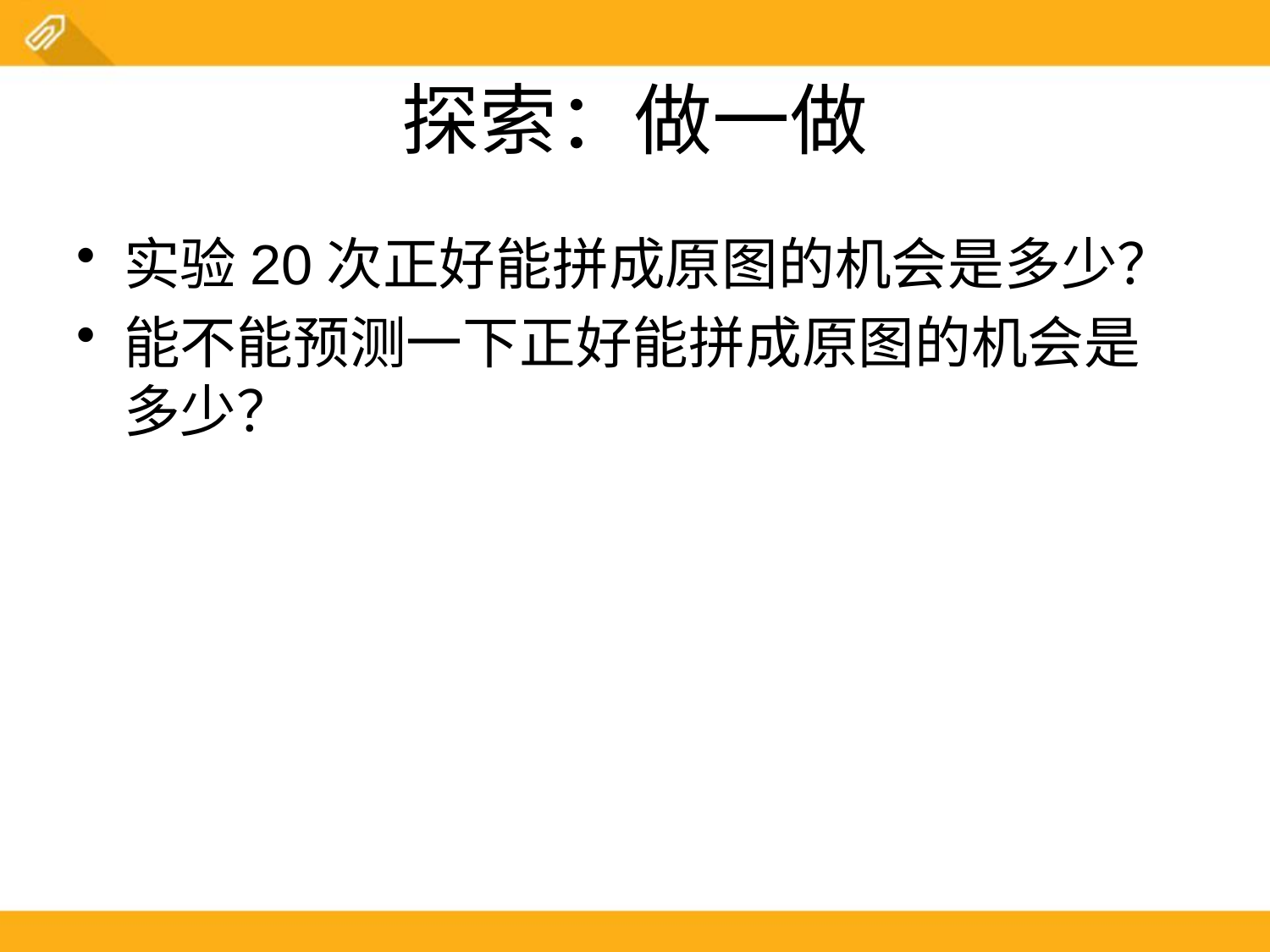

# 探索：做一做
实验20次正好能拼成原图的机会是多少？
能不能预测一下正好能拼成原图的机会是多少？